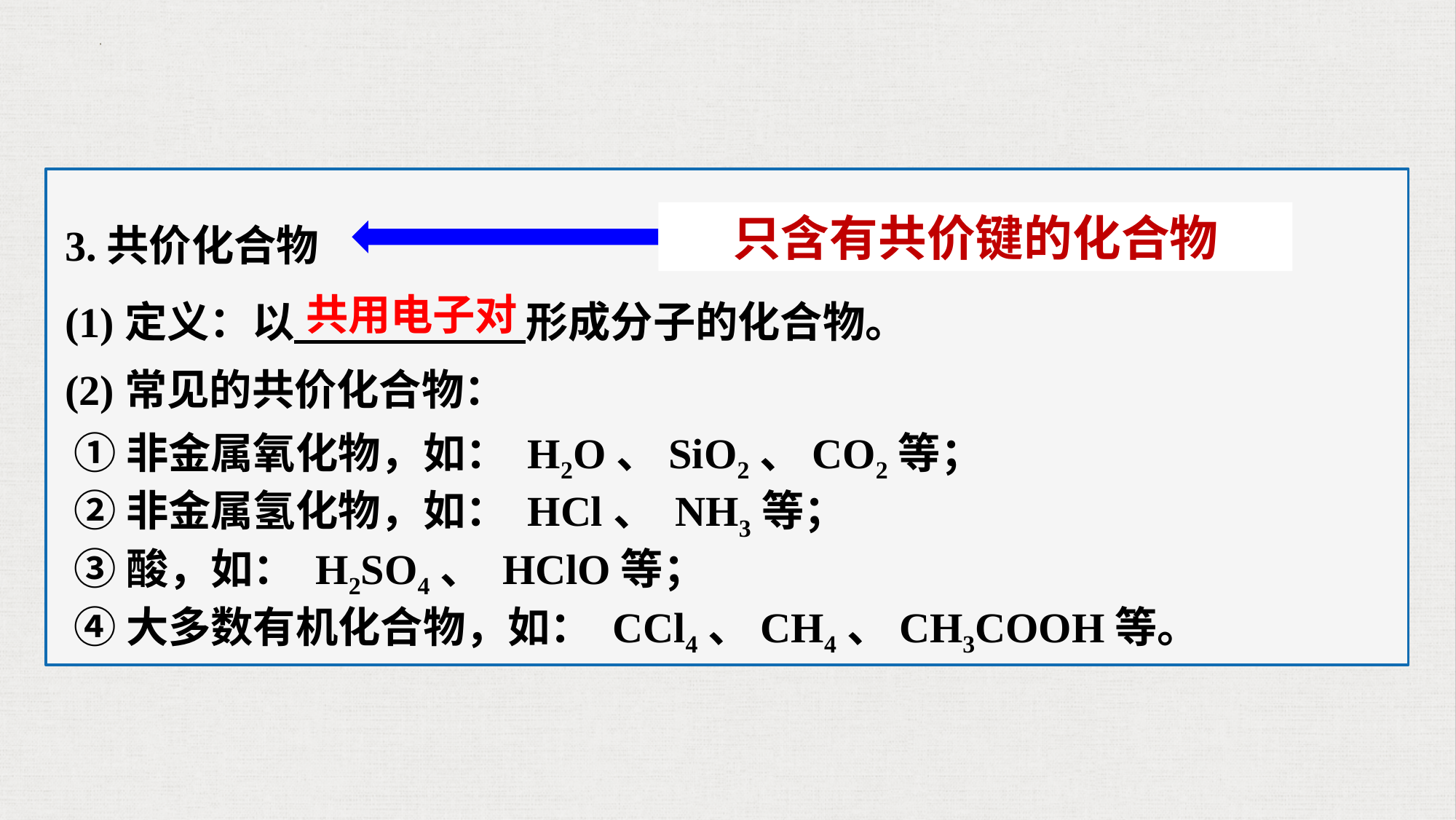

3.共价化合物
(1)定义：以                        形成分子的化合物。
只含有共价键的化合物

共用电子对
(2)常见的共价化合物：
①非金属氧化物，如： H2O、SiO2、CO2等；
②非金属氢化物，如： HCl、 NH3等；
③酸，如： H2SO4、 HClO等；
④大多数有机化合物，如： CCl4、CH4、CH3COOH等。